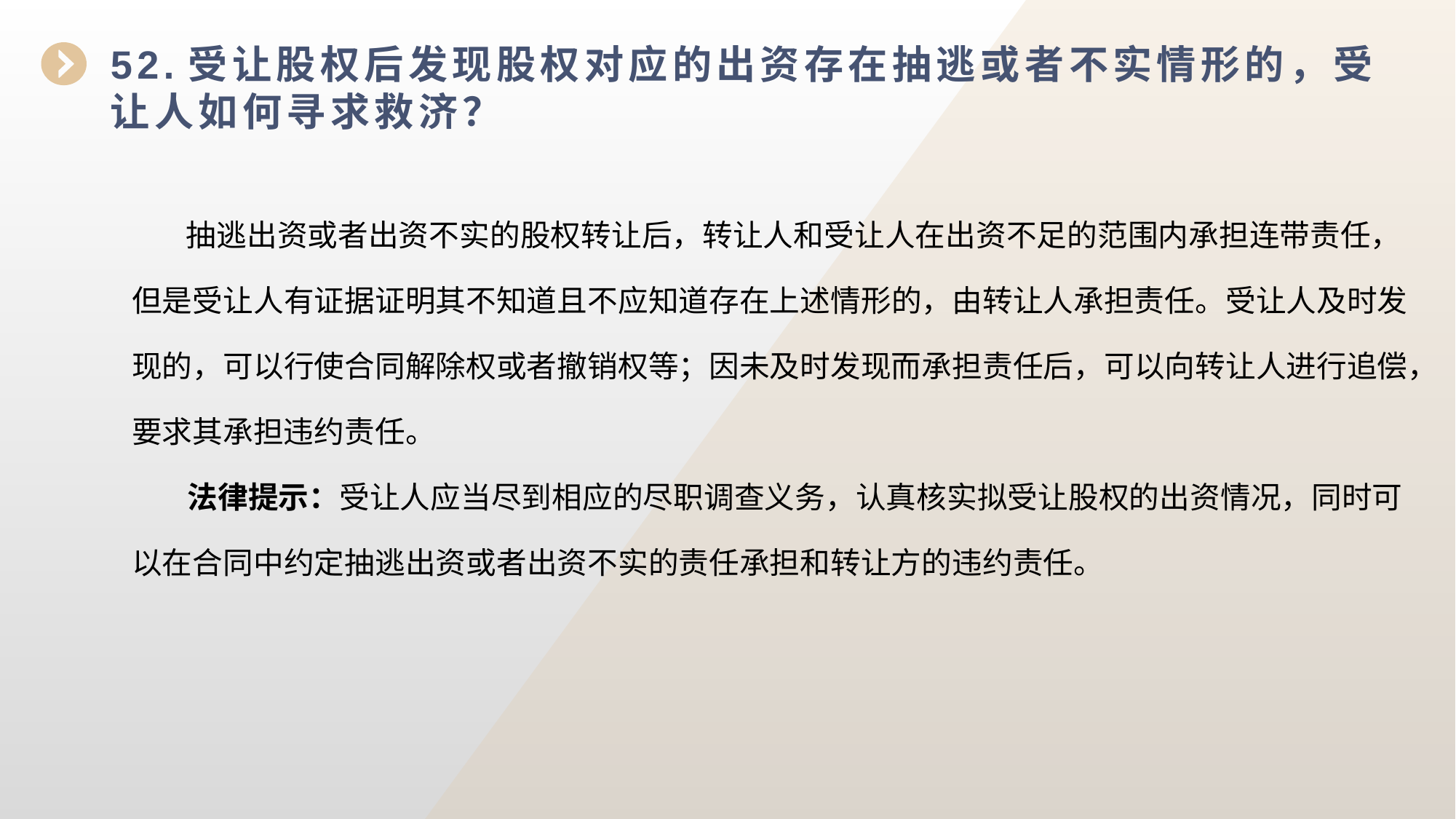

52.受让股权后发现股权对应的出资存在抽逃或者不实情形的，受让人如何寻求救济？

       抽逃出资或者出资不实的股权转让后，转让人和受让人在出资不足的范围内承担连带责任，但是受让人有证据证明其不知道且不应知道存在上述情形的，由转让人承担责任。受让人及时发现的，可以行使合同解除权或者撤销权等；因未及时发现而承担责任后，可以向转让人进行追偿，要求其承担违约责任。
       法律提示：受让人应当尽到相应的尽职调查义务，认真核实拟受让股权的出资情况，同时可以在合同中约定抽逃出资或者出资不实的责任承担和转让方的违约责任。